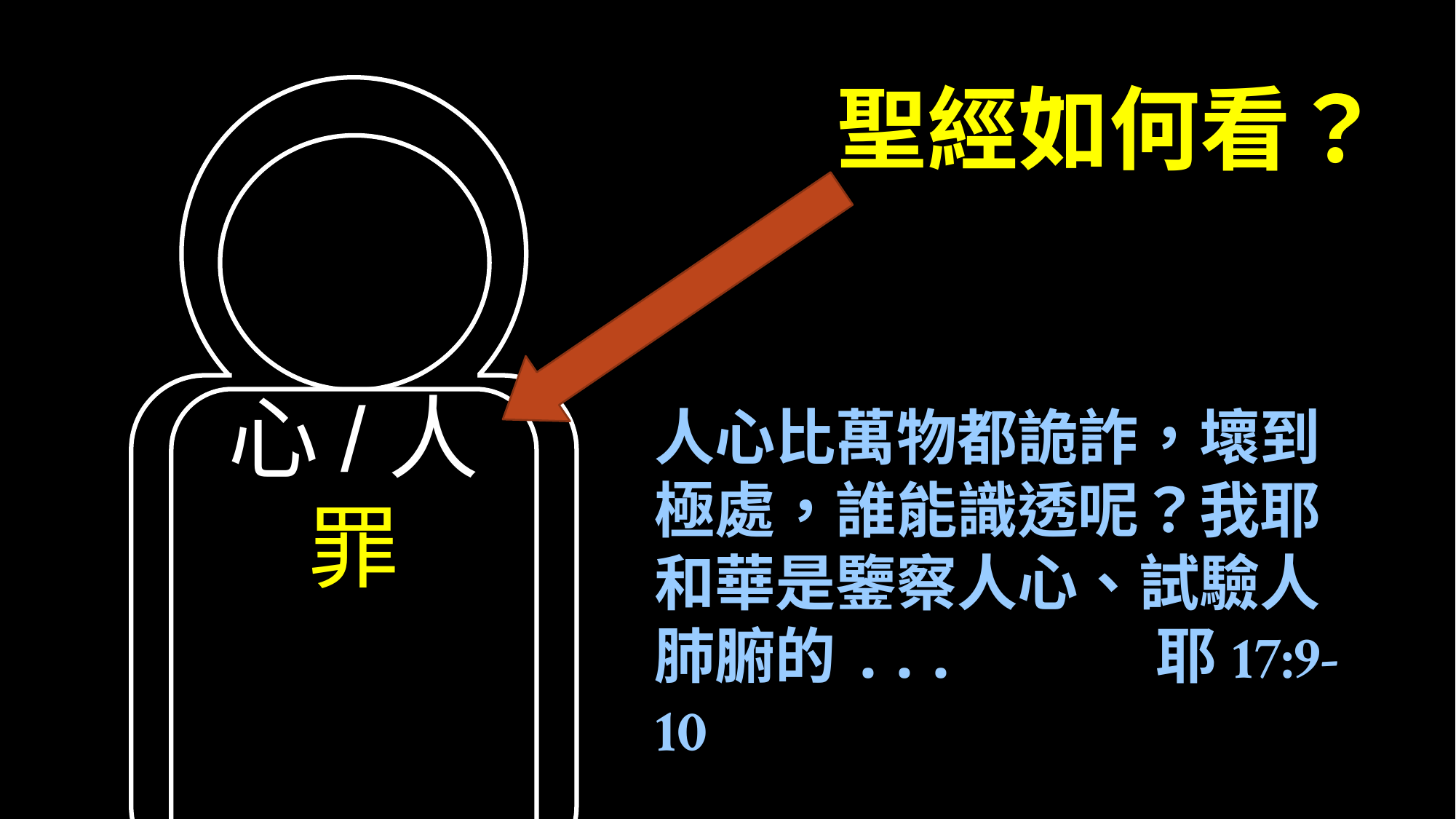

聖經如何看？

心/人
罪

人心比萬物都詭詐，壞到極處，誰能識透呢？我耶和華是鑒察人心、試驗人肺腑的...     耶17:9-10